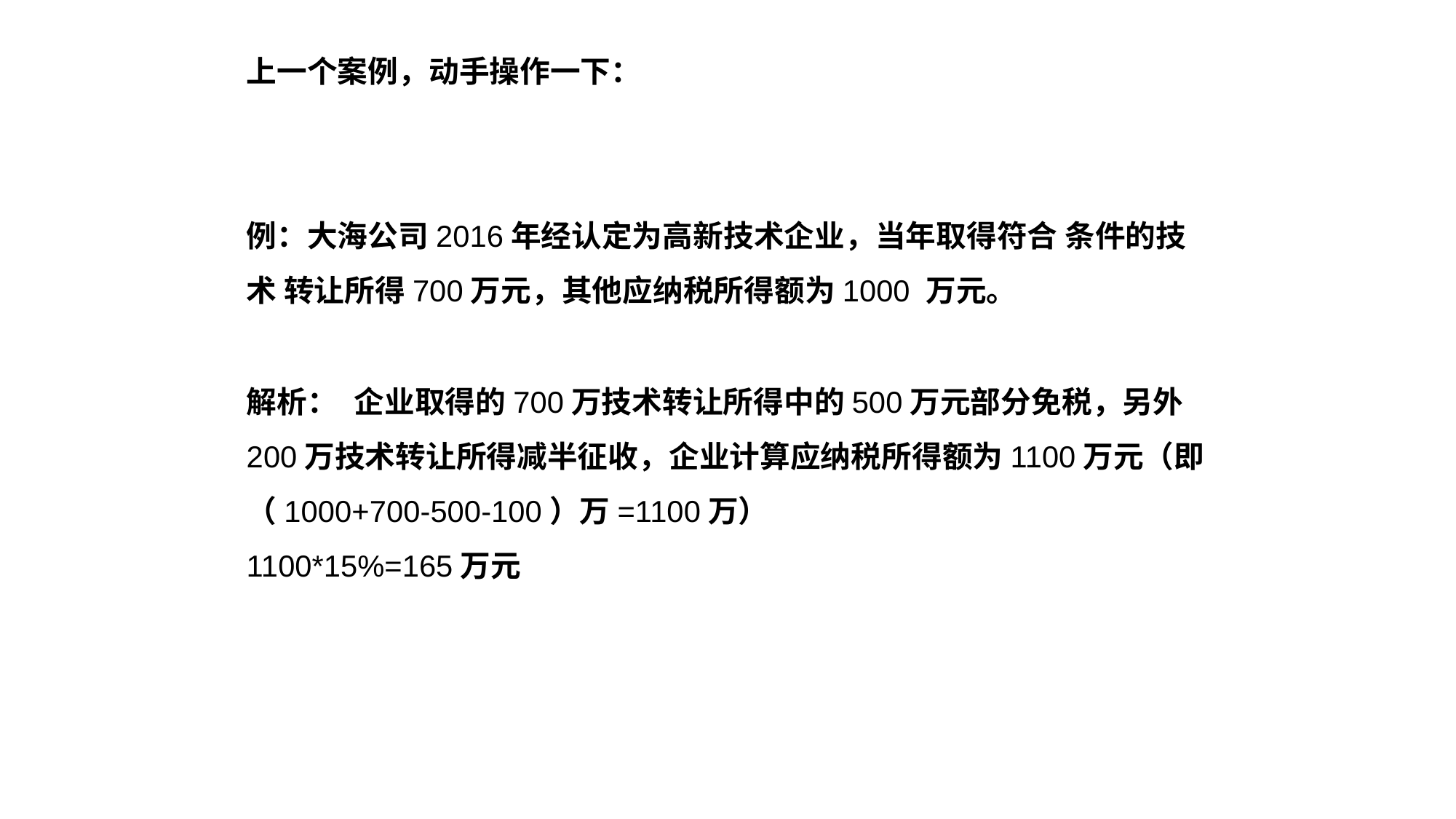

上一个案例，动手操作一下：
例：大海公司2016年经认定为高新技术企业，当年取得符合 条件的技术 转让所得700万元，其他应纳税所得额为1000 万元。

解析：	企业取得的700万技术转让所得中的500万元部分免税，另外
200万技术转让所得减半征收，企业计算应纳税所得额为1100万元（即
（1000+700-500-100）万=1100万）
1100*15%=165万元